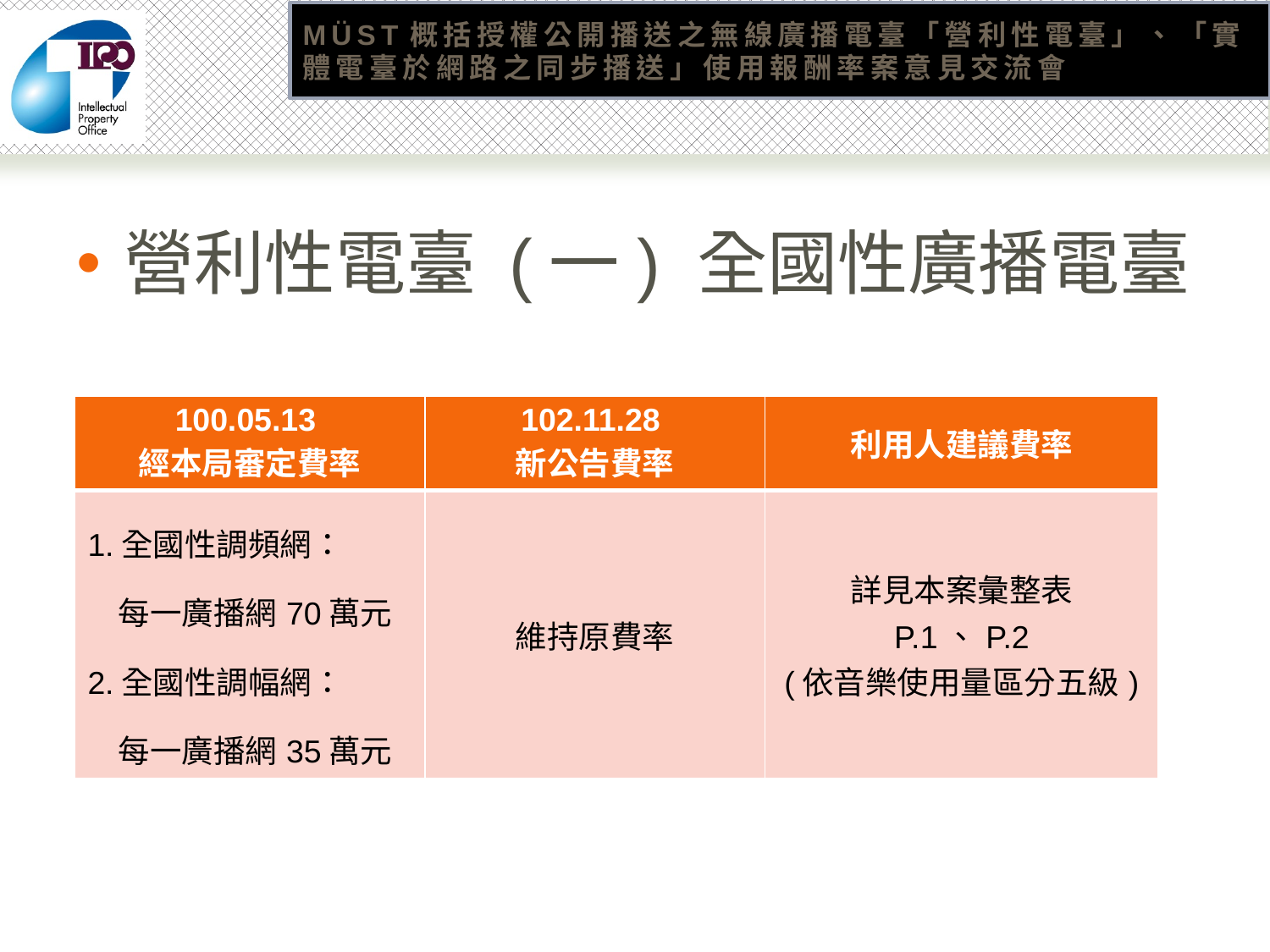

# MÜST概括授權公開播送之無線廣播電臺「營利性電臺」、「實體電臺於網路之同步播送」使用報酬率案意見交流會
營利性電臺 (一) 全國性廣播電臺

| 100.05.13 經本局審定費率 | 102.11.28 新公告費率 | 利用人建議費率 |
| --- | --- | --- |
| 1.全國性調頻網： 每一廣播網70萬元 2.全國性調幅網： 每一廣播網35萬元 | 維持原費率 | 詳見本案彙整表 P.1、P.2 (依音樂使用量區分五級) |